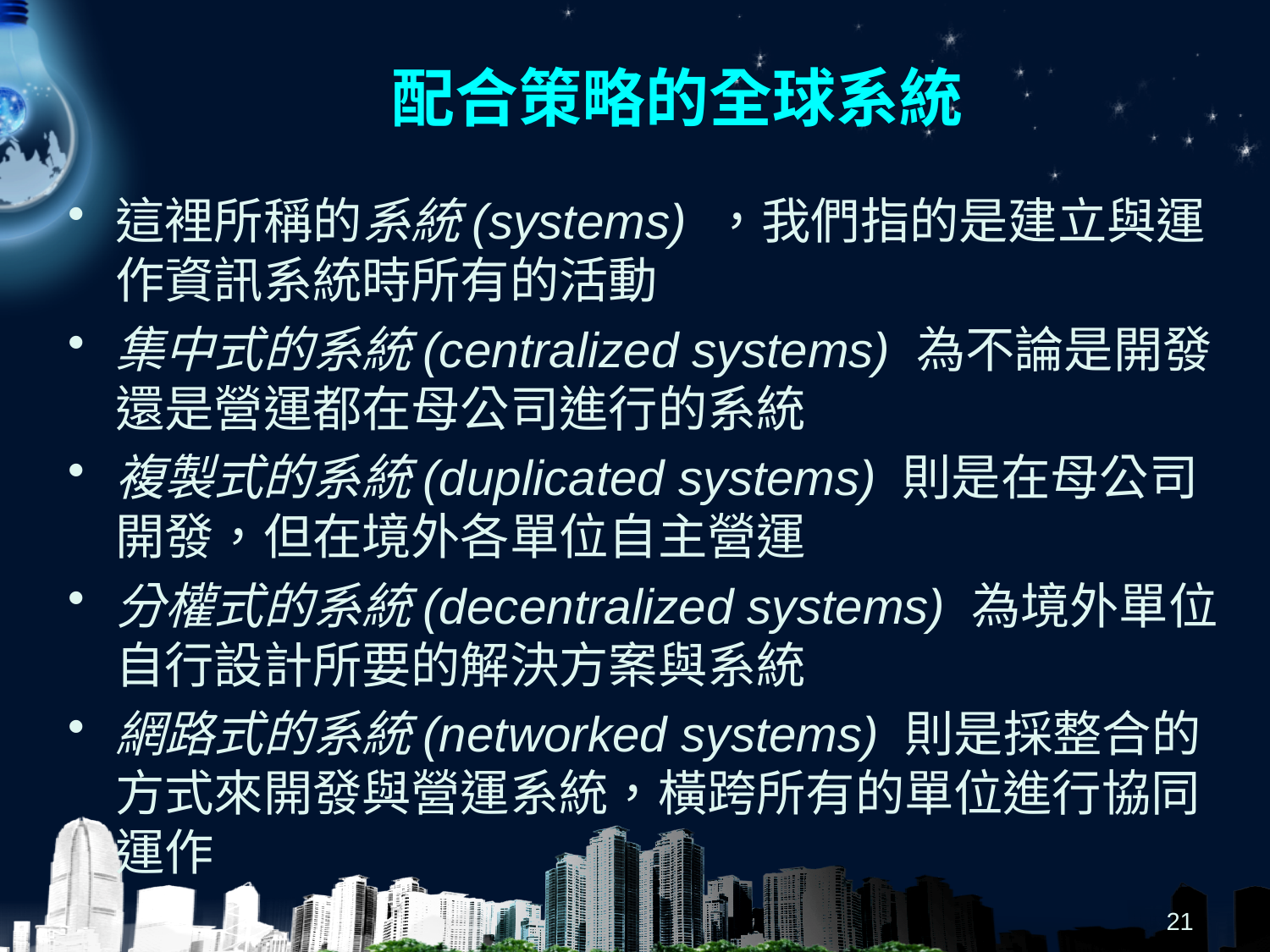

# 配合策略的全球系統
這裡所稱的系統(systems) ，我們指的是建立與運作資訊系統時所有的活動
集中式的系統(centralized systems) 為不論是開發還是營運都在母公司進行的系統
複製式的系統(duplicated systems) 則是在母公司開發，但在境外各單位自主營運
分權式的系統(decentralized systems) 為境外單位自行設計所要的解決方案與系統
網路式的系統(networked systems) 則是採整合的方式來開發與營運系統，橫跨所有的單位進行協同運作
21